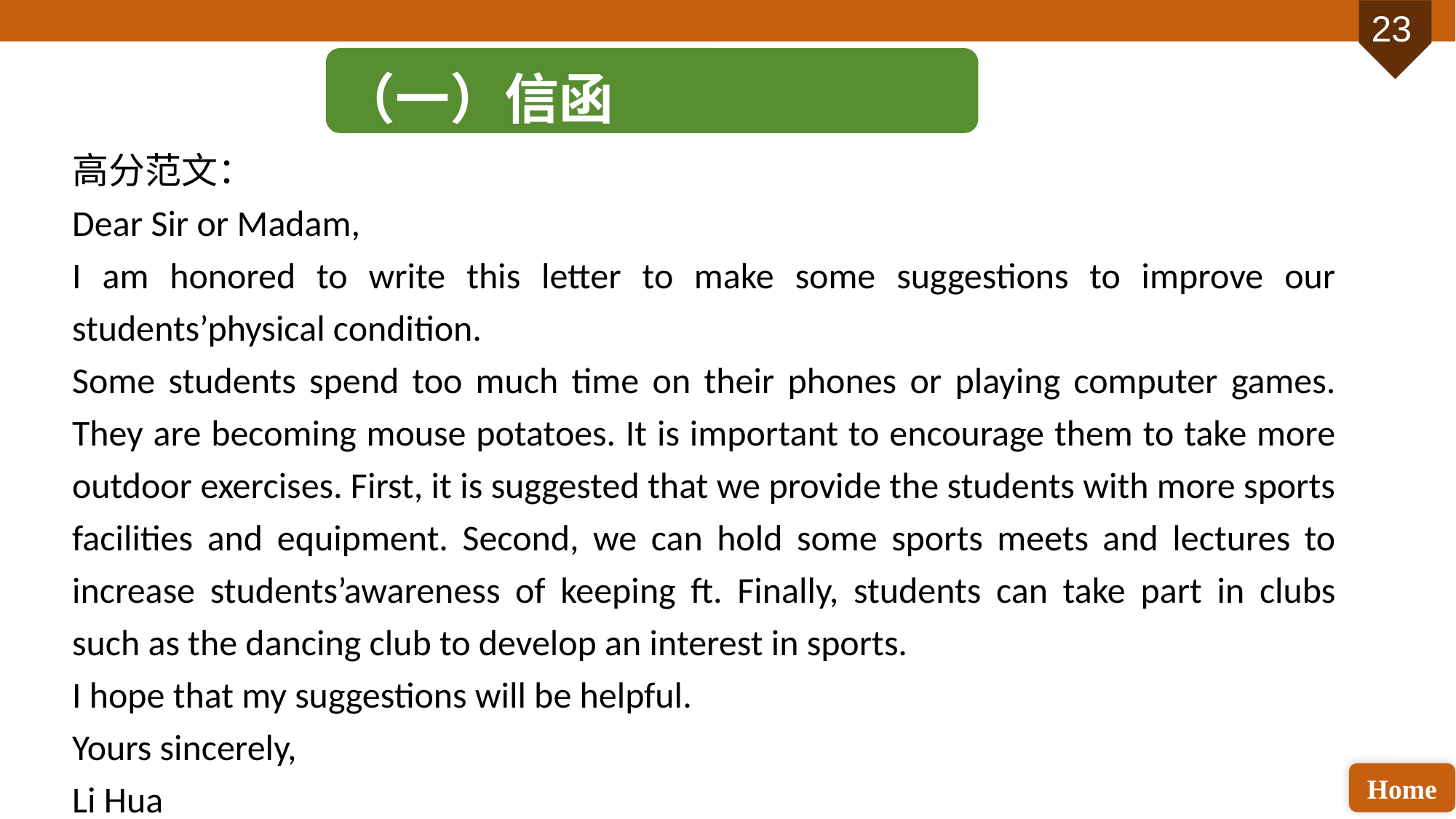

（一）信函
高分范文：
Dear Sir or Madam,
I am honored to write this letter to make some suggestions to improve our students’physical condition.
Some students spend too much time on their phones or playing computer games. They are becoming mouse potatoes. It is important to encourage them to take more outdoor exercises. First, it is suggested that we provide the students with more sports facilities and equipment. Second, we can hold some sports meets and lectures to increase students’awareness of keeping ft. Finally, students can take part in clubs such as the dancing club to develop an interest in sports.
I hope that my suggestions will be helpful.
Yours sincerely,
Li Hua